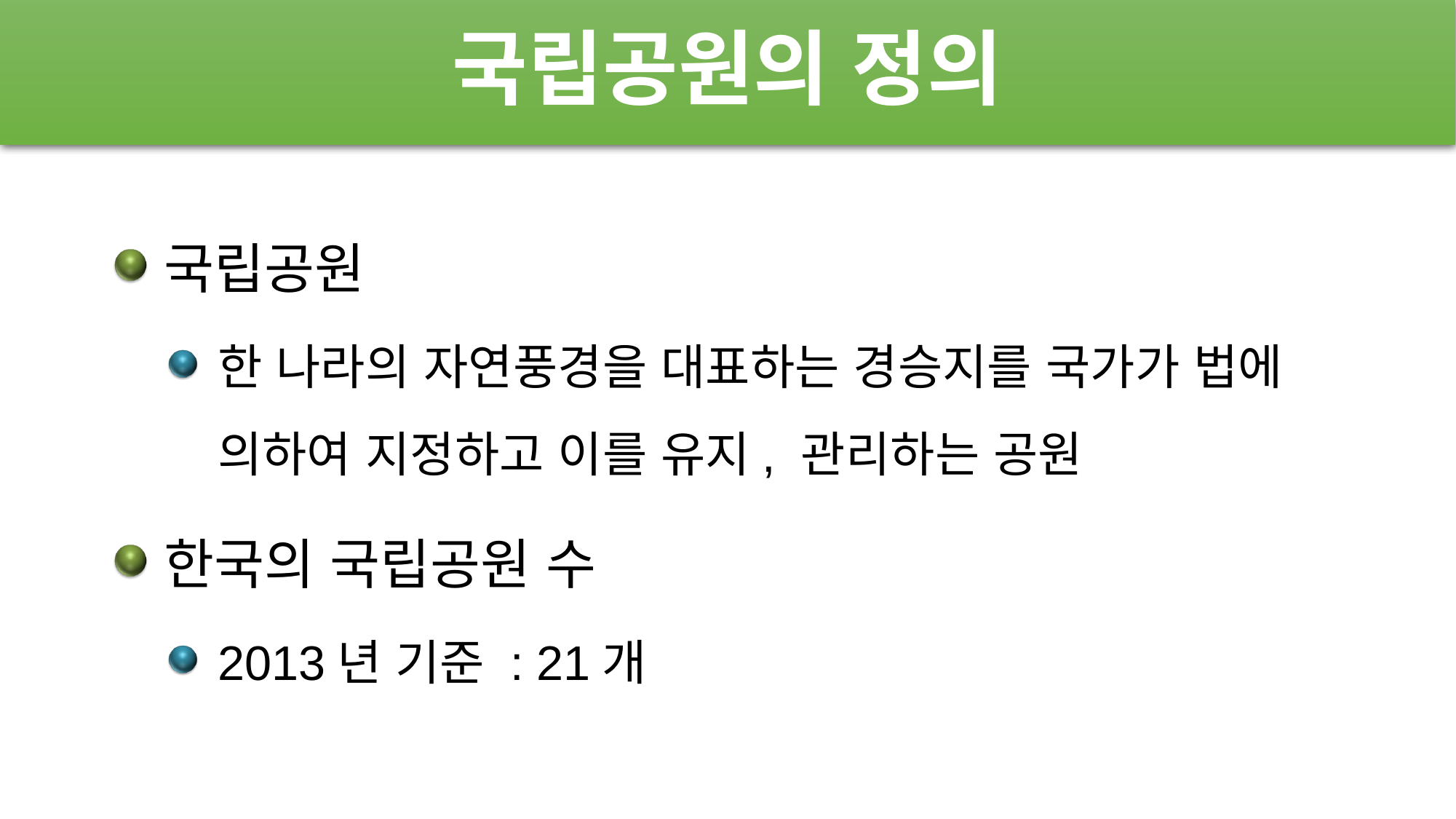

# 국립공원의 정의
국립공원
한 나라의 자연풍경을 대표하는 경승지를 국가가 법에 의하여 지정하고 이를 유지, 관리하는 공원
한국의 국립공원 수
2013년 기준 : 21개